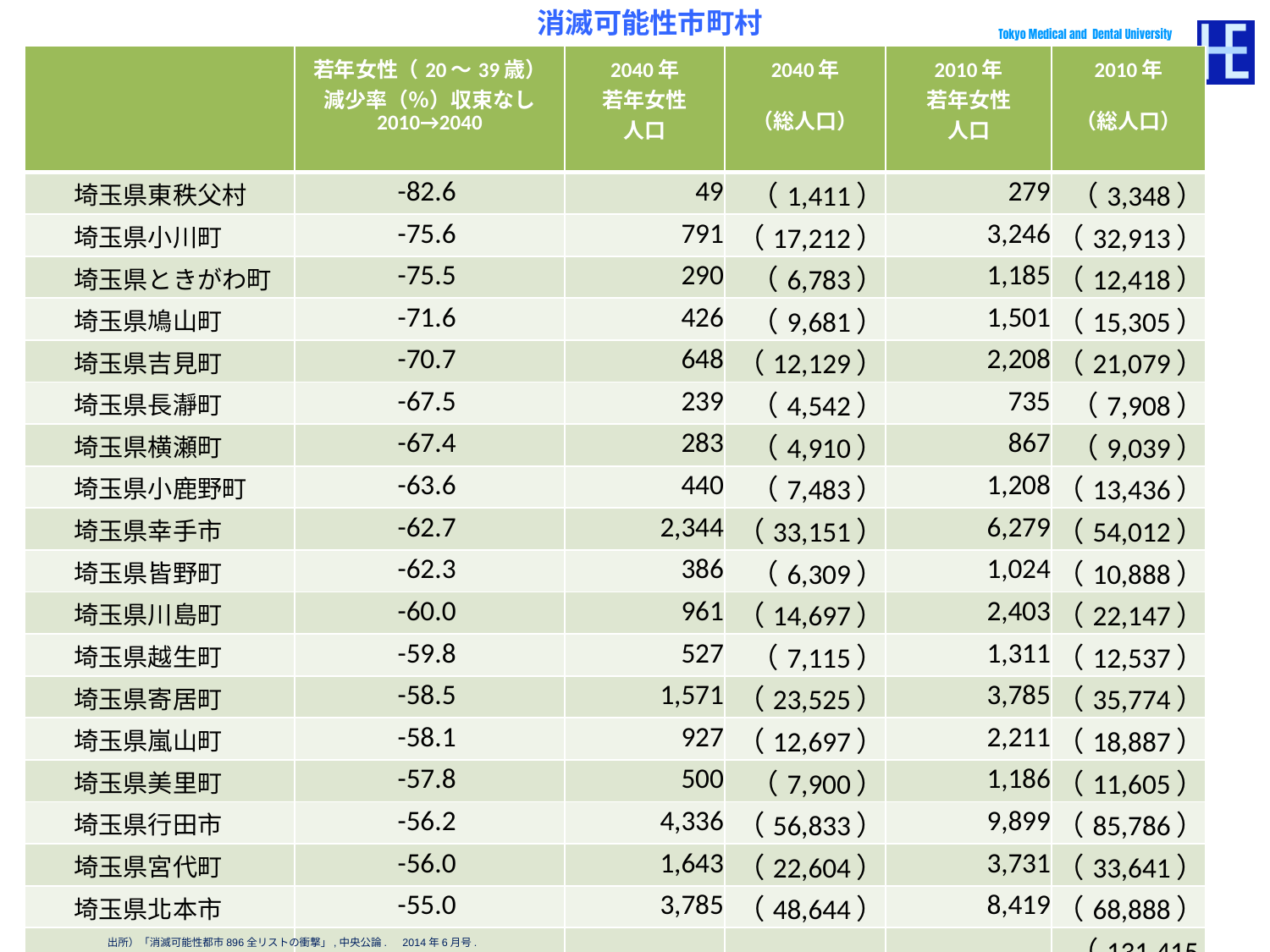

消滅可能性市町村
|  | 若年女性（20～39歳）減少率（％）収束なし 2010→2040 | 2040年 若年女性 人口 | 2040年 （総人口） | 2010年 若年女性 人口 | 2010年 （総人口） |
| --- | --- | --- | --- | --- | --- |
| 埼玉県東秩父村 | -82.6 | 49 | （1,411） | 279 | （3,348） |
| 埼玉県小川町 | -75.6 | 791 | （17,212） | 3,246 | （32,913） |
| 埼玉県ときがわ町 | -75.5 | 290 | （6,783） | 1,185 | （12,418） |
| 埼玉県鳩山町 | -71.6 | 426 | （9,681） | 1,501 | （15,305） |
| 埼玉県吉見町 | -70.7 | 648 | （12,129） | 2,208 | （21,079） |
| 埼玉県長瀞町 | -67.5 | 239 | （4,542） | 735 | （7,908） |
| 埼玉県横瀬町 | -67.4 | 283 | （4,910） | 867 | （9,039） |
| 埼玉県小鹿野町 | -63.6 | 440 | （7,483） | 1,208 | （13,436） |
| 埼玉県幸手市 | -62.7 | 2,344 | （33,151） | 6,279 | （54,012） |
| 埼玉県皆野町 | -62.3 | 386 | （6,309） | 1,024 | （10,888） |
| 埼玉県川島町 | -60.0 | 961 | （14,697） | 2,403 | （22,147） |
| 埼玉県越生町 | -59.8 | 527 | （7,115） | 1,311 | （12,537） |
| 埼玉県寄居町 | -58.5 | 1,571 | （23,525） | 3,785 | （35,774） |
| 埼玉県嵐山町 | -58.1 | 927 | （12,697） | 2,211 | （18,887） |
| 埼玉県美里町 | -57.8 | 500 | （7,900） | 1,186 | （11,605） |
| 埼玉県行田市 | -56.2 | 4,336 | （56,833） | 9,899 | （85,786） |
| 埼玉県宮代町 | -56.0 | 1,643 | （22,604） | 3,731 | （33,641） |
| 埼玉県北本市 | -55.0 | 3,785 | （48,644） | 8,419 | （68,888） |
| 埼玉県三郷市 | -54.9 | 7,590 | （90,763） | 16,826 | （131,415） |
| 埼玉県飯能市 | -52.3 | 4,399 | （63,075） | 9,221 | （83,549） |
| 埼玉県秩父市 | -51.3 | 3,173 | （40,916） | 6,511 | （66,955） |
出所）「消滅可能性都市896全リストの衝撃」,中央公論.　2014年6月号.